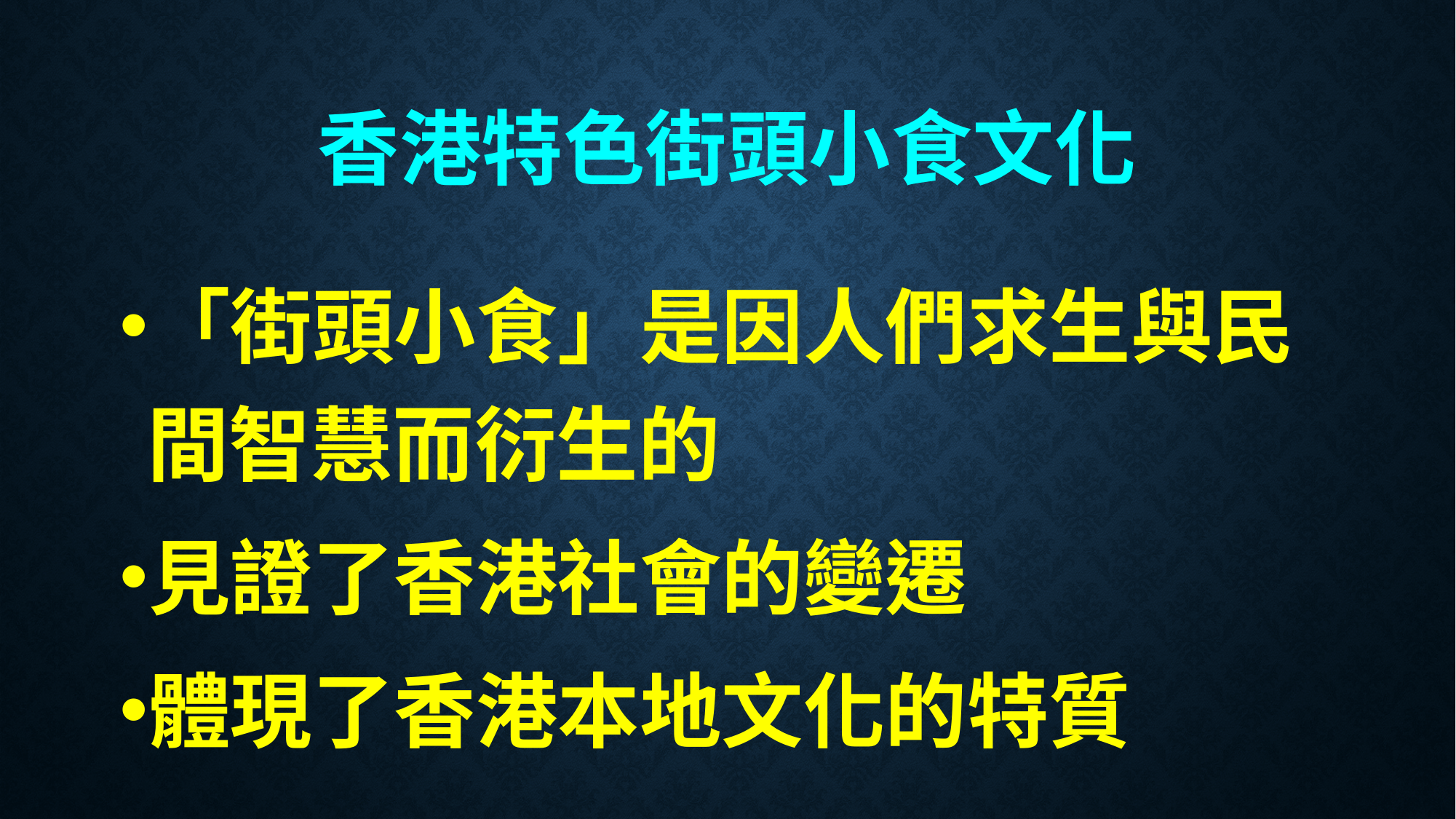

# 香港特色街頭小食文化
「街頭小食」是因人們求生與民間智慧而衍生的
見證了香港社會的變遷
體現了香港本地文化的特質